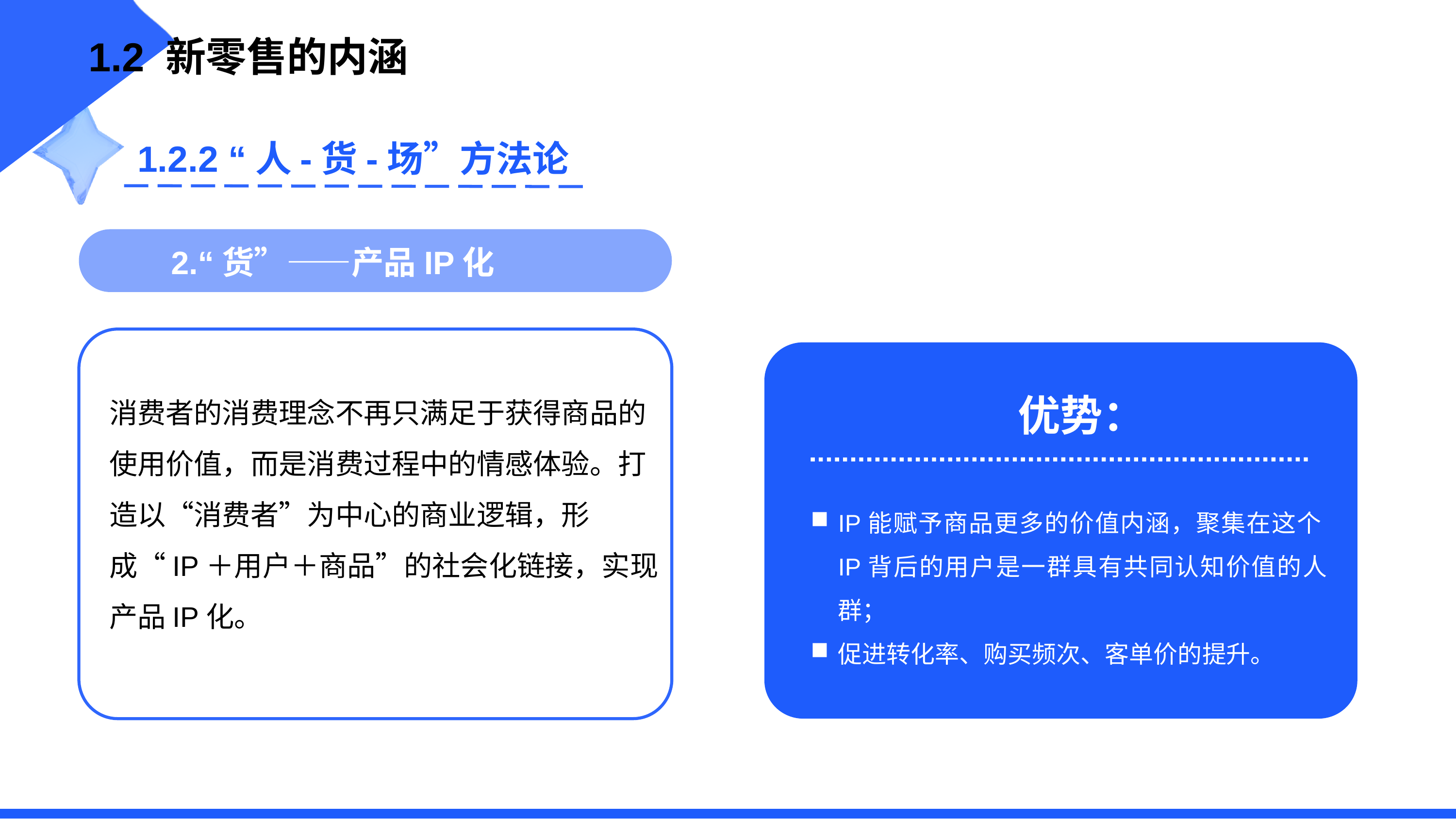

1.2 新零售的内涵

1.2.2 “人-货-场”方法论

2.“货”——产品IP化

优势：

IP能赋予商品更多的价值内涵，聚集在这个IP背后的用户是一群具有共同认知价值的人群；
促进转化率、购买频次、客单价的提升。
消费者的消费理念不再只满足于获得商品的使用价值，而是消费过程中的情感体验。打造以“消费者”为中心的商业逻辑，形成“IP＋用户＋商品”的社会化链接，实现产品IP化。